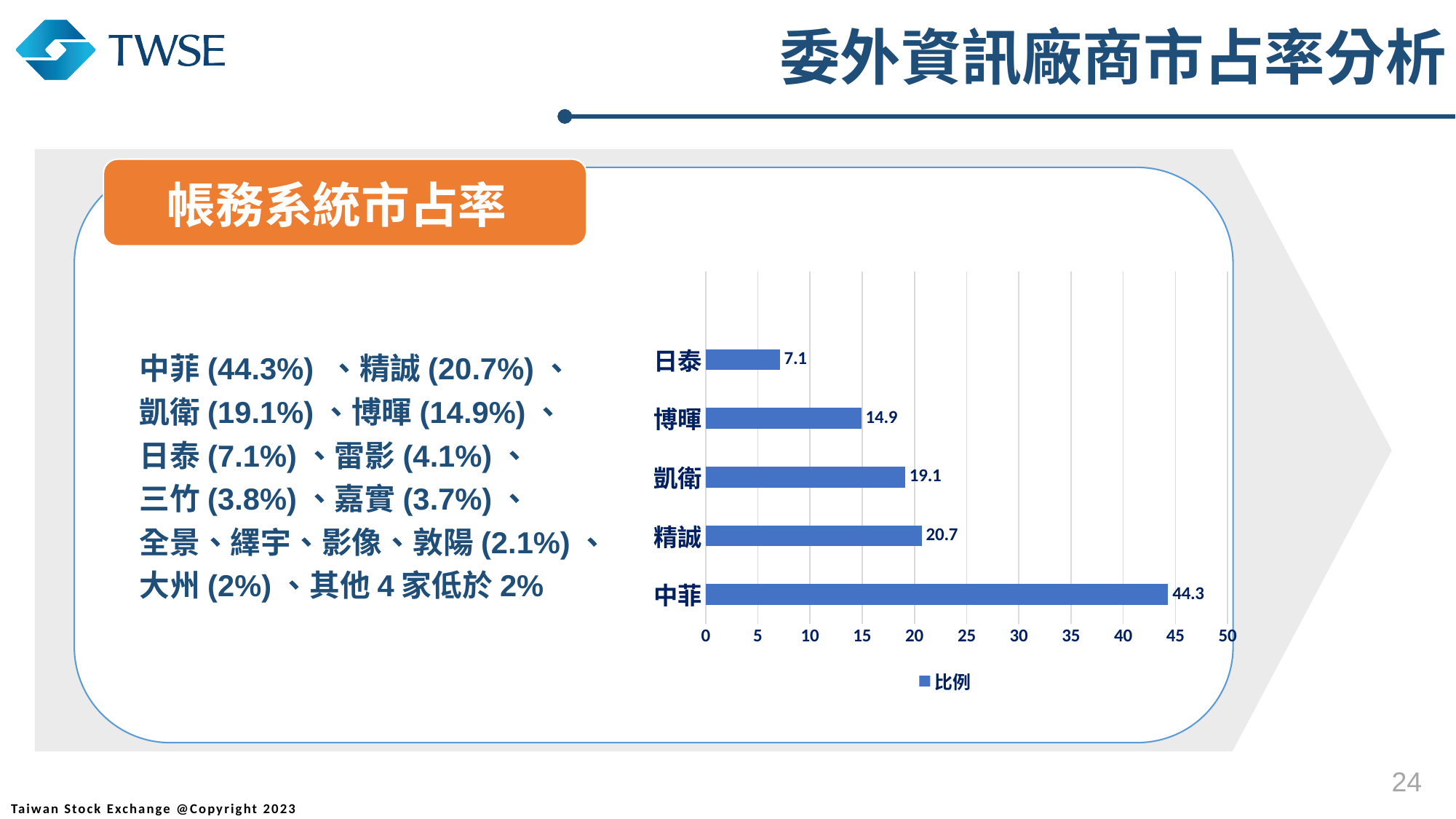

委外資訊廠商市占率分析

帳務系統市占率

中菲(44.3%) 、精誠(20.7%)、
凱衛(19.1%)、博暉(14.9%)、
日泰(7.1%)、雷影(4.1%)、
三竹(3.8%)、嘉實(3.7%)、
全景、繹宇、影像、敦陽(2.1%)、
大州(2%)、其他4家低於2%

### Chart

| Category | 比例 |
|---|---|
| 中菲 | 44.3 |
| 精誠 | 20.7 |
| 凱衛 | 19.1 |
| 博暉 | 14.9 |
| 日泰 | 7.1 |
24